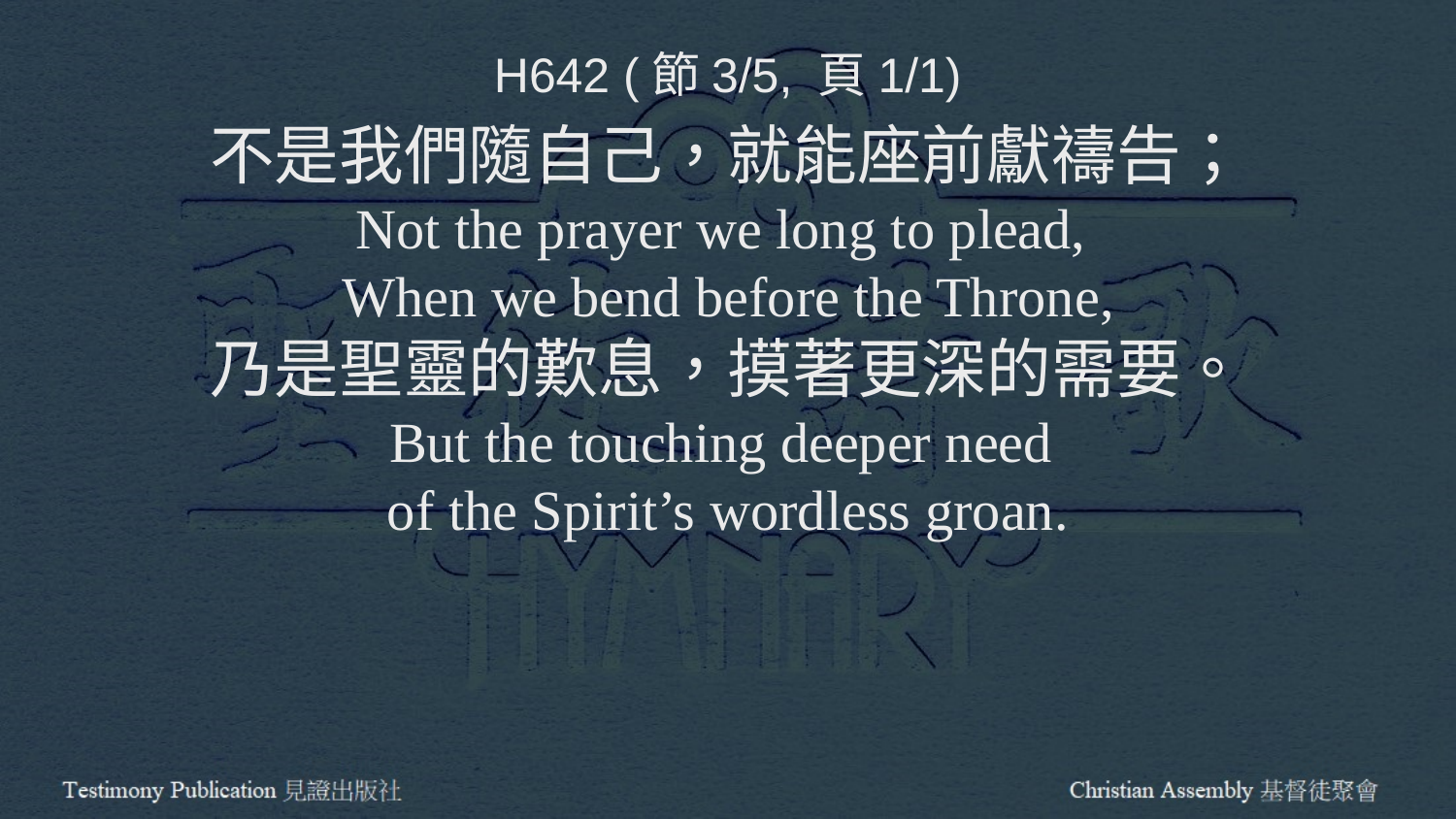

H642 (節3/5, 頁1/1)
不是我們隨自己，就能座前獻禱告；
Not the prayer we long to plead,
When we bend before the Throne,
乃是聖靈的歎息，摸著更深的需要。
But the touching deeper need
of the Spirit’s wordless groan.